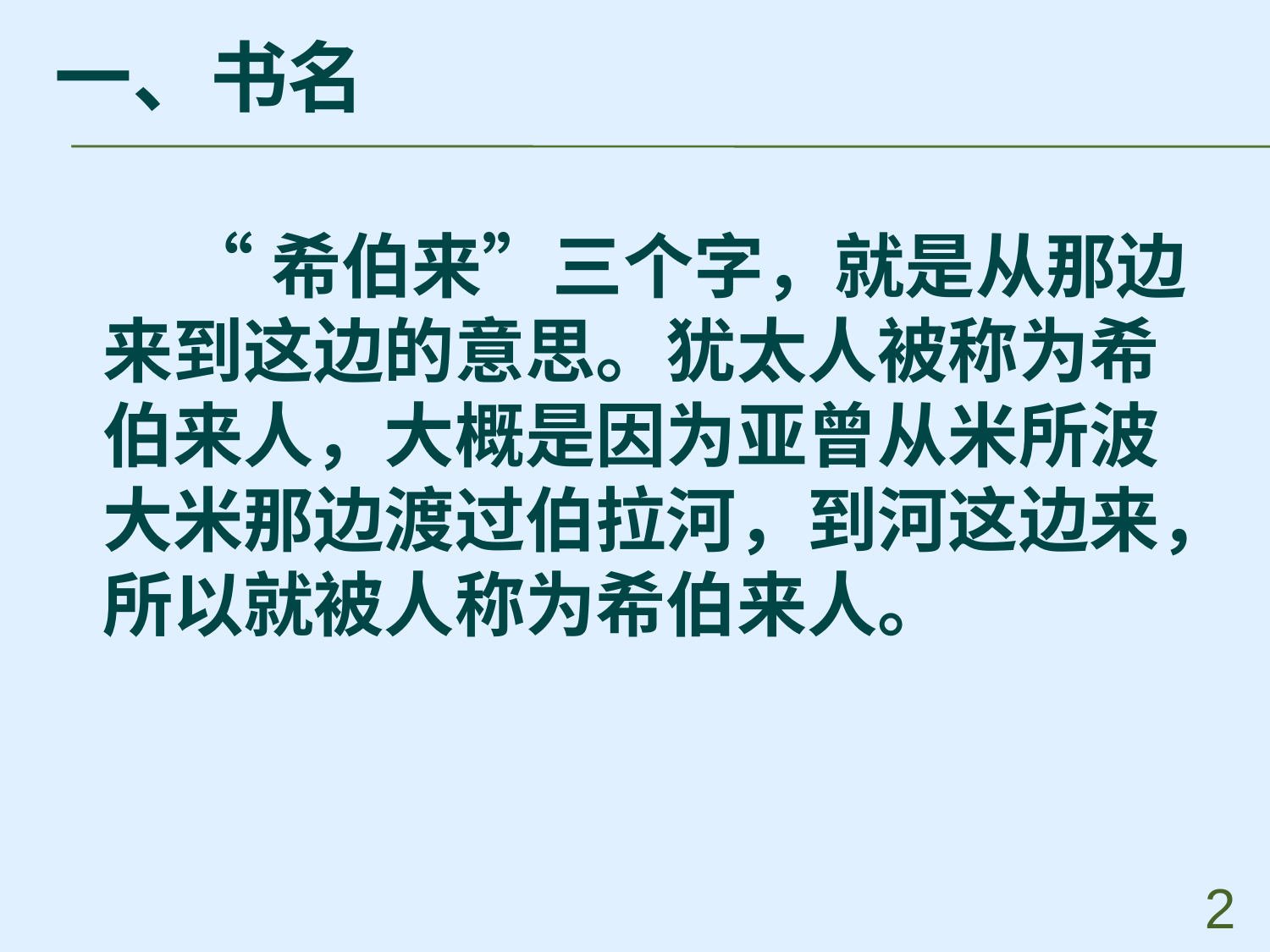

# 一、书名
        “希伯来”三个字，就是从那边来到这边的意思。犹太人被称为希伯来人，大概是因为亚曾从米所波大米那边渡过伯拉河，到河这边来，所以就被人称为希伯来人。
2